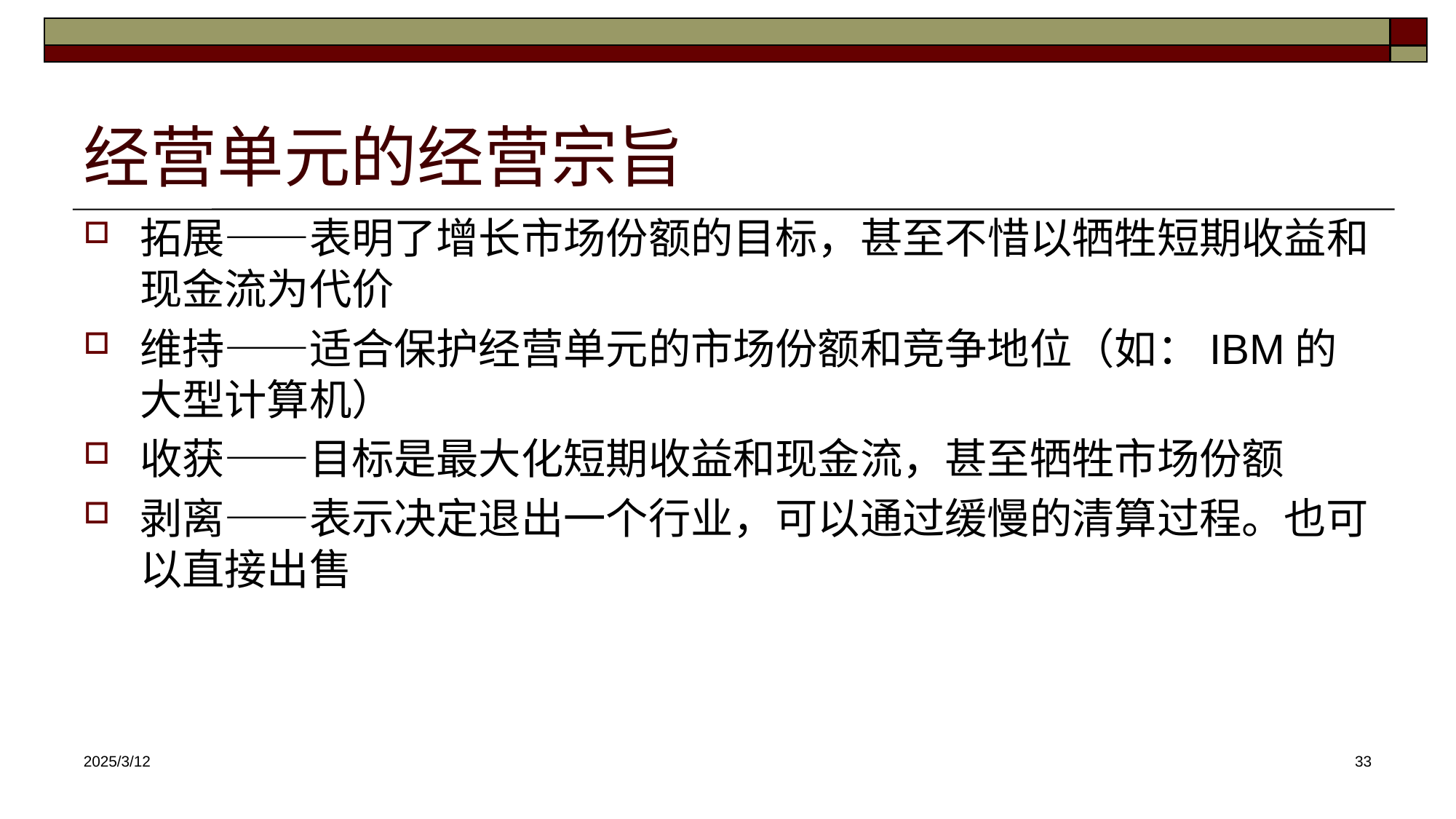

# 经营单元的经营宗旨
拓展——表明了增长市场份额的目标，甚至不惜以牺牲短期收益和现金流为代价
维持——适合保护经营单元的市场份额和竞争地位（如：IBM的大型计算机）
收获——目标是最大化短期收益和现金流，甚至牺牲市场份额
剥离——表示决定退出一个行业，可以通过缓慢的清算过程。也可以直接出售
2025/3/12
33